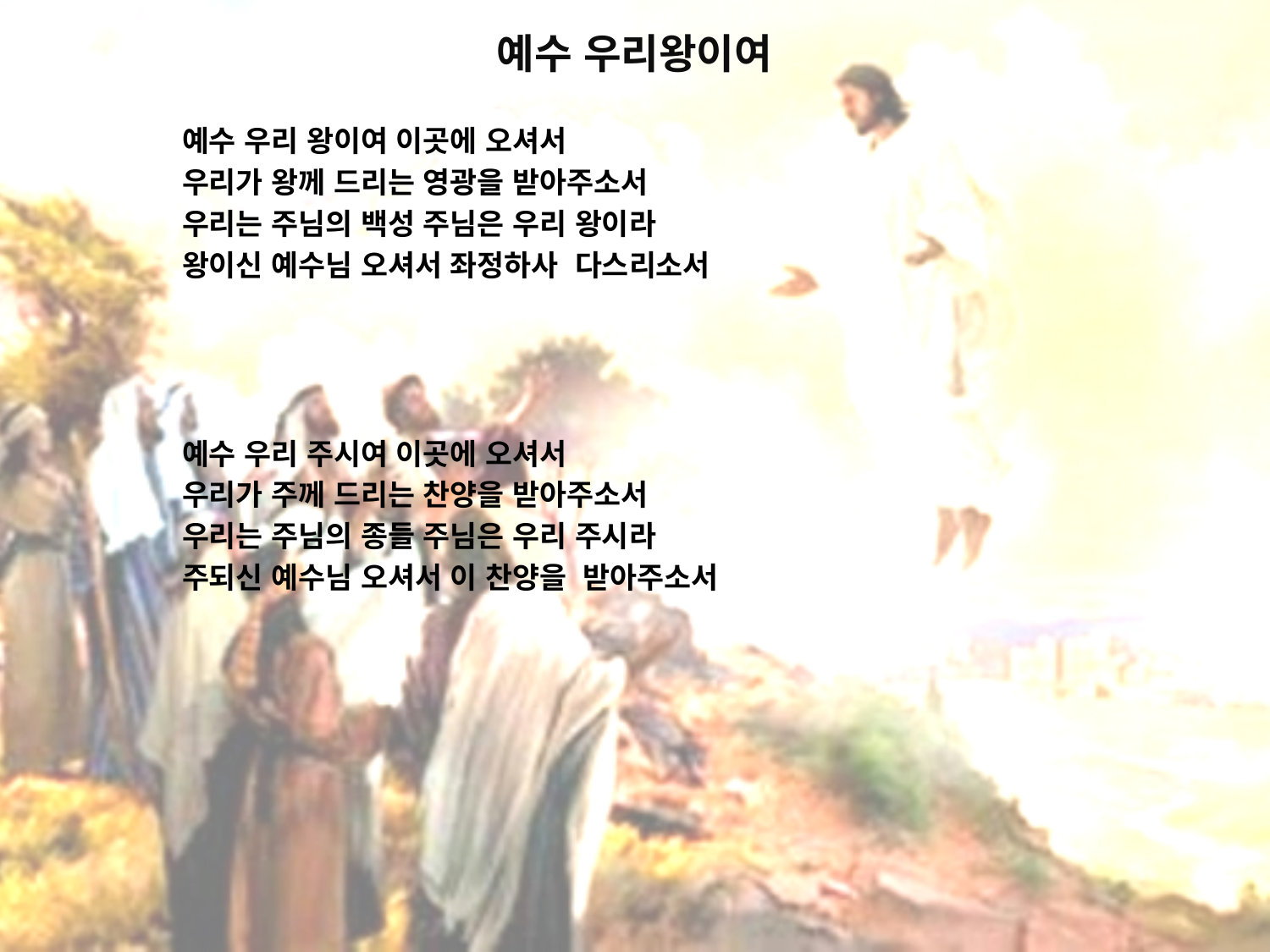

# 예수 우리왕이여
예수 우리 왕이여 이곳에 오셔서
우리가 왕께 드리는 영광을 받아주소서
우리는 주님의 백성 주님은 우리 왕이라
왕이신 예수님 오셔서 좌정하사  다스리소서

예수 우리 주시여 이곳에 오셔서
우리가 주께 드리는 찬양을 받아주소서
우리는 주님의 종들 주님은 우리 주시라
주되신 예수님 오셔서 이 찬양을  받아주소서